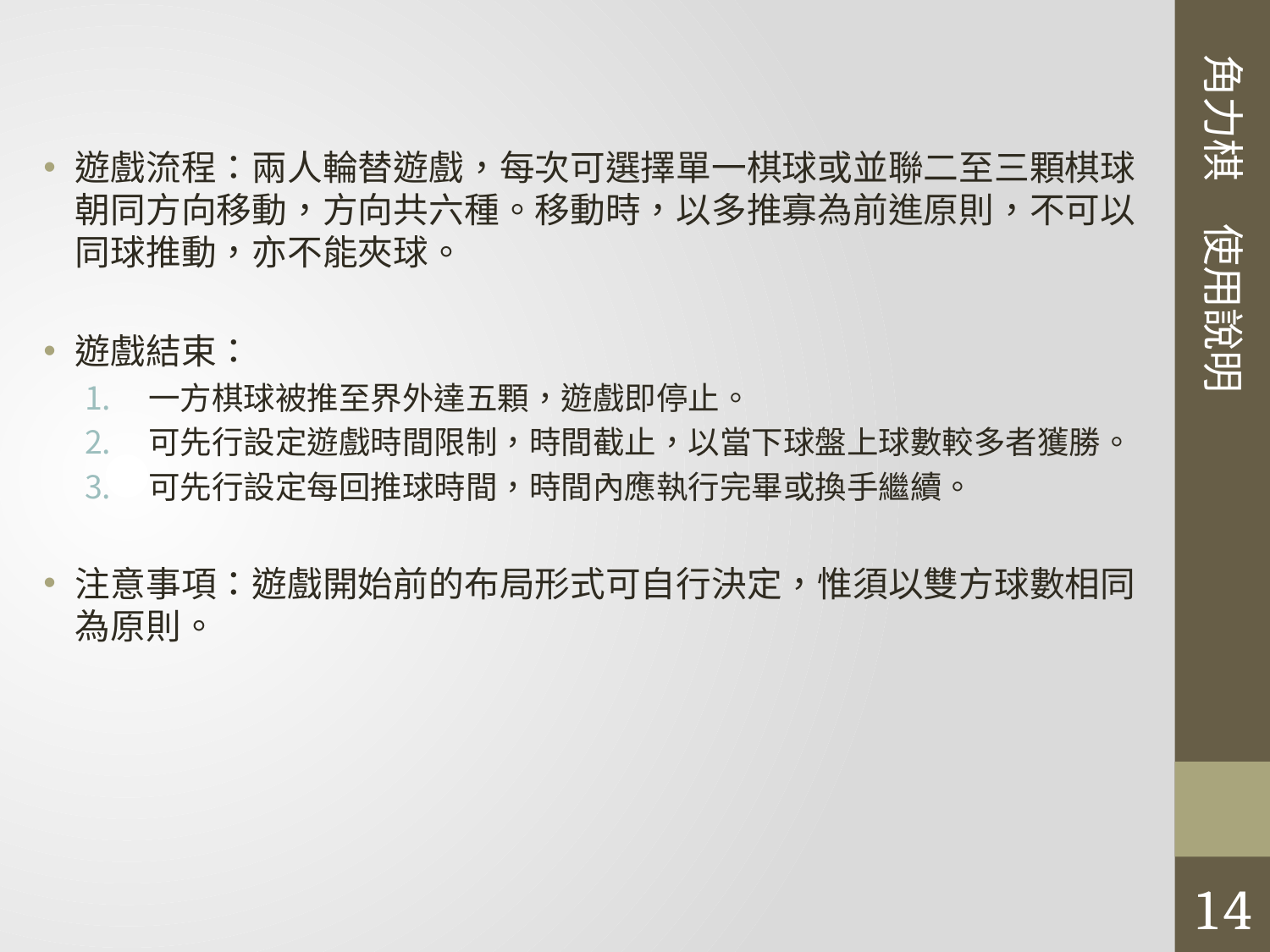

角力棋　使用說明
遊戲流程：兩人輪替遊戲，每次可選擇單一棋球或並聯二至三顆棋球朝同方向移動，方向共六種。移動時，以多推寡為前進原則，不可以同球推動，亦不能夾球。

遊戲結束：
一方棋球被推至界外達五顆，遊戲即停止。
可先行設定遊戲時間限制，時間截止，以當下球盤上球數較多者獲勝。
可先行設定每回推球時間，時間內應執行完畢或換手繼續。

注意事項：遊戲開始前的布局形式可自行決定，惟須以雙方球數相同為原則。
14